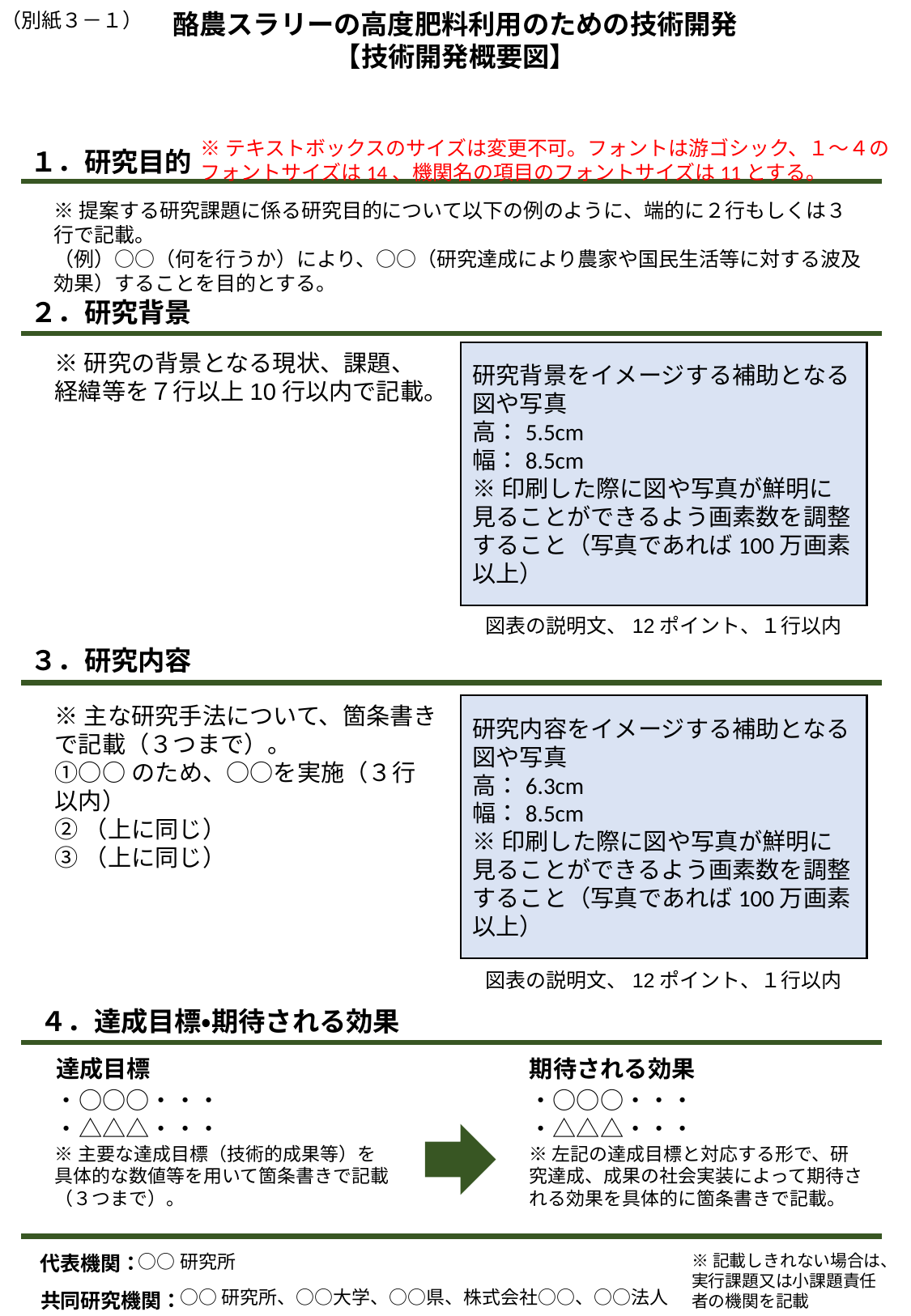

（別紙３－１）
酪農スラリーの高度肥料利用のための技術開発
【技術開発概要図】
※テキストボックスのサイズは変更不可。フォントは游ゴシック、１～４のフォントサイズは14、機関名の項目のフォントサイズは11とする。
１．研究目的
※提案する研究課題に係る研究目的について以下の例のように、端的に２行もしくは３行で記載。
（例）○○（何を行うか）により、○○（研究達成により農家や国民生活等に対する波及効果）することを目的とする。
２．研究背景
研究背景をイメージする補助となる図や写真
高：5.5cm
幅：8.5cm
※印刷した際に図や写真が鮮明に見ることができるよう画素数を調整すること（写真であれば100万画素以上）
※研究の背景となる現状、課題、経緯等を７行以上10行以内で記載。

図表の説明文、12ポイント、１行以内
３．研究内容
※主な研究手法について、箇条書きで記載（３つまで）。
①○○のため、○○を実施（３行以内）
②（上に同じ）
③（上に同じ）

研究内容をイメージする補助となる図や写真
高：6.3cm
幅：8.5cm
※印刷した際に図や写真が鮮明に見ることができるよう画素数を調整すること（写真であれば100万画素以上）
図表の説明文、12ポイント、１行以内
４．達成目標・期待される効果
期待される効果
達成目標
・○○○・・・
・△△△・・・
※主要な達成目標（技術的成果等）を具体的な数値等を用いて箇条書きで記載（３つまで）。
・○○○・・・
・△△△・・・
※左記の達成目標と対応する形で、研究達成、成果の社会実装によって期待される効果を具体的に箇条書きで記載。

○○研究所
※記載しきれない場合は、実行課題又は小課題責任者の機関を記載
代表機関：
○○研究所、○○大学、○○県、株式会社○○、○○法人
共同研究機関：